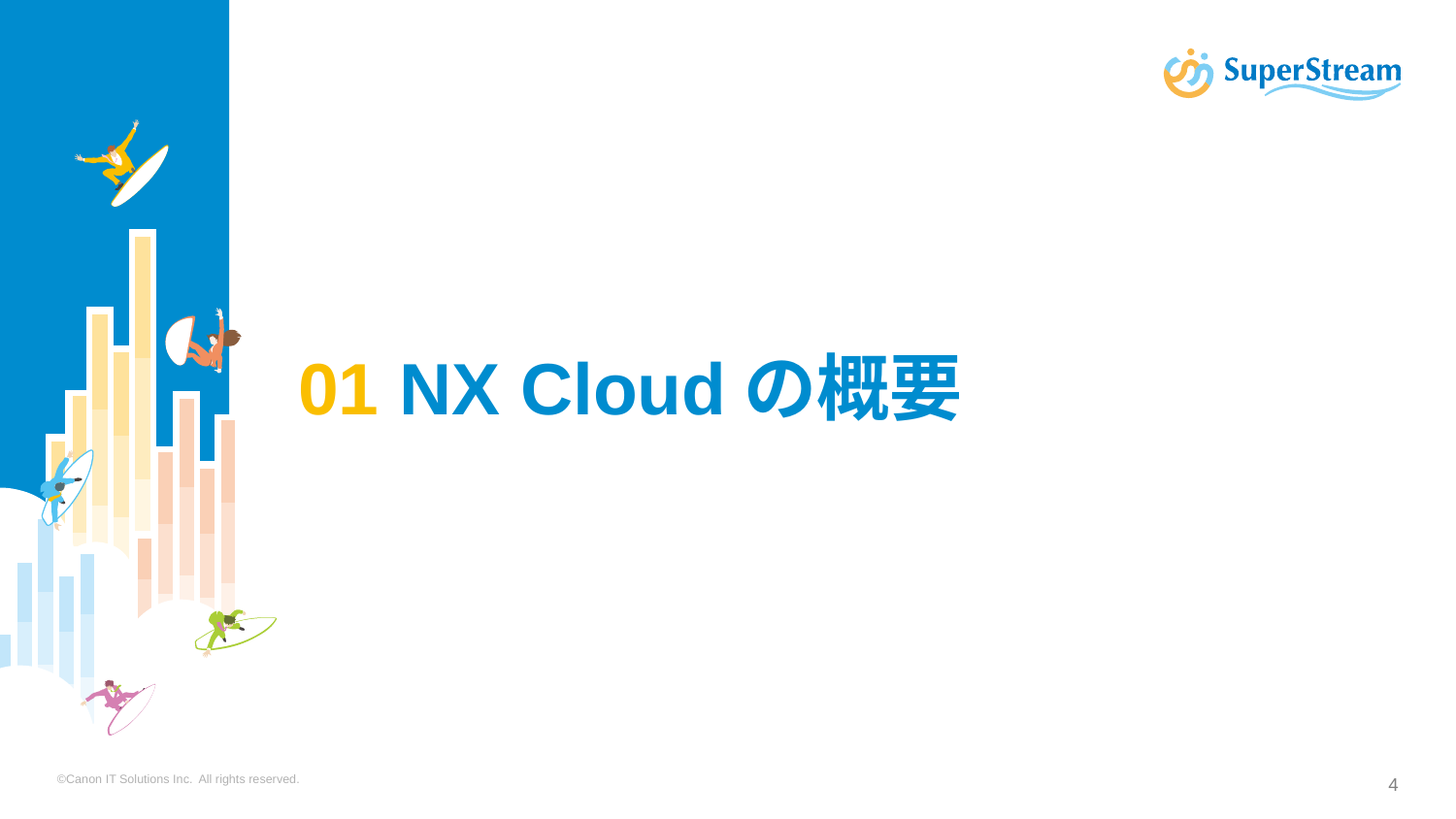

# 01 NX Cloudの概要
©Canon IT Solutions Inc.  All rights reserved.
4